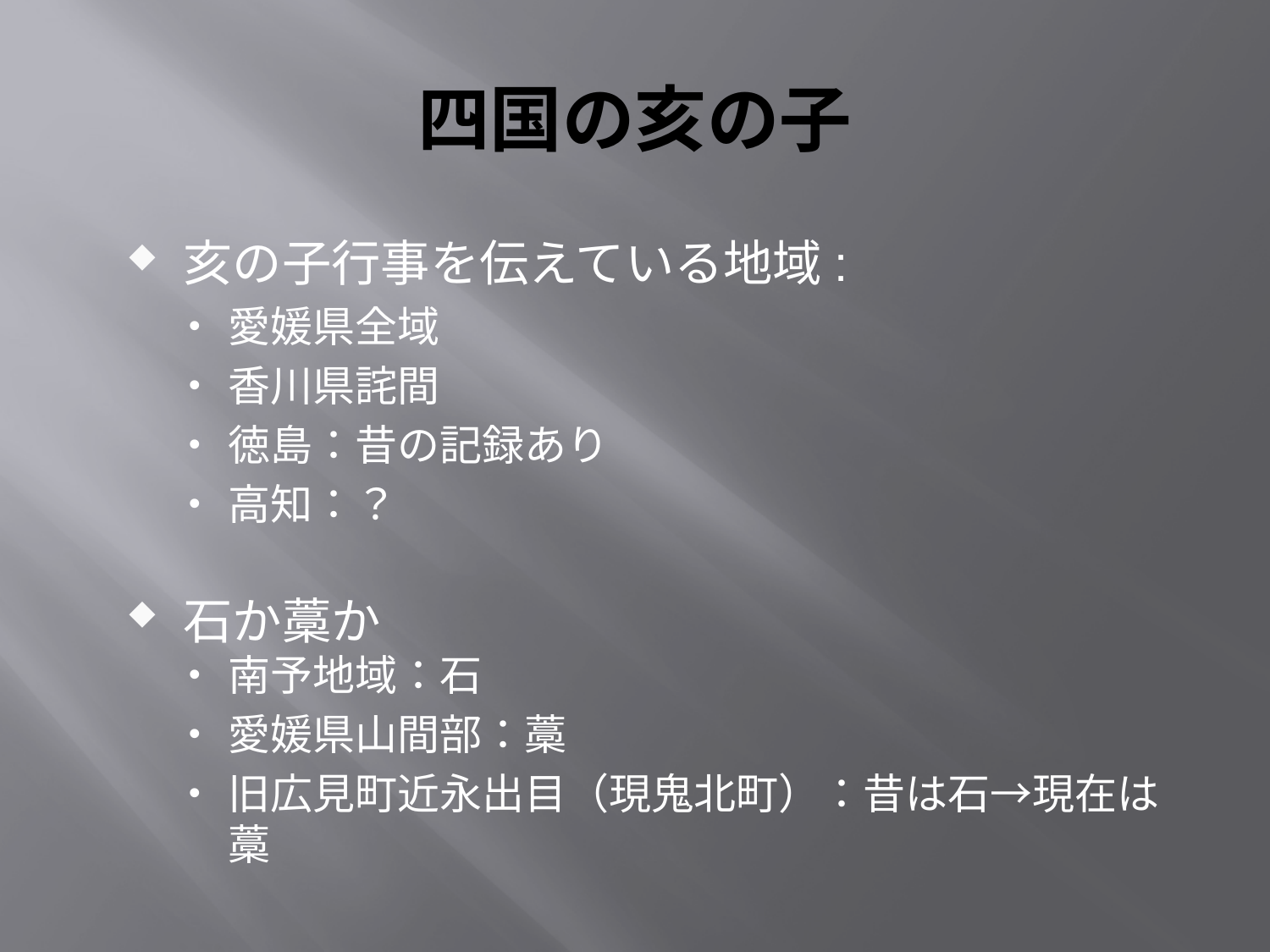

# 四国の亥の子
亥の子行事を伝えている地域:
愛媛県全域
香川県詫間
徳島：昔の記録あり
高知：？
石か藁か
南予地域：石
愛媛県山間部：藁
旧広見町近永出目（現鬼北町）：昔は石→現在は藁